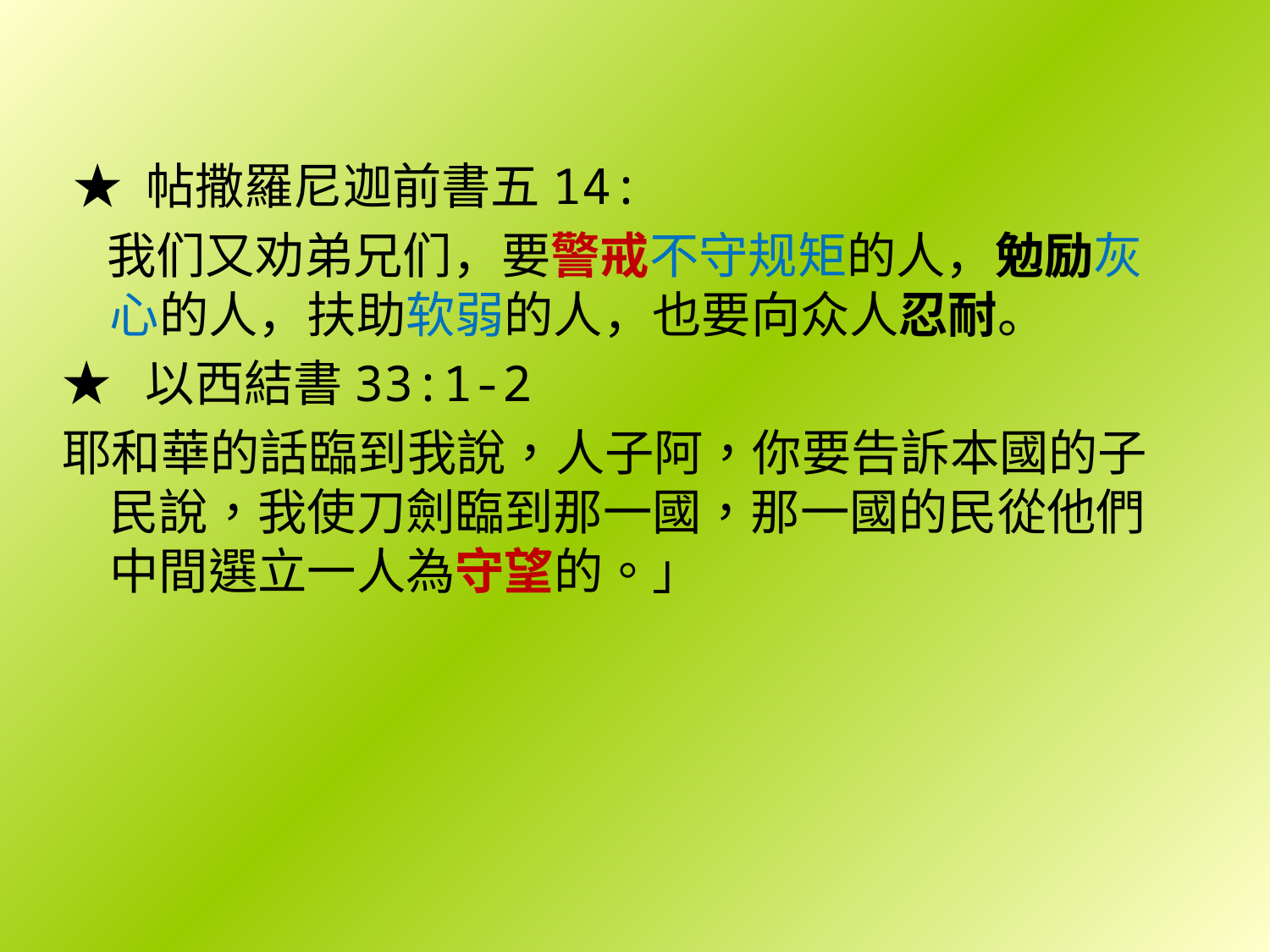

★ 帖撒羅尼迦前書五14:
   我们又劝弟兄们，要警戒不守规矩的人，勉励灰心的人，扶助软弱的人，也要向众人忍耐。
★  以西結書33:1-2
耶和華的話臨到我說，人子阿，你要告訴本國的子民說，我使刀劍臨到那一國，那一國的民從他們中間選立一人為守望的。」